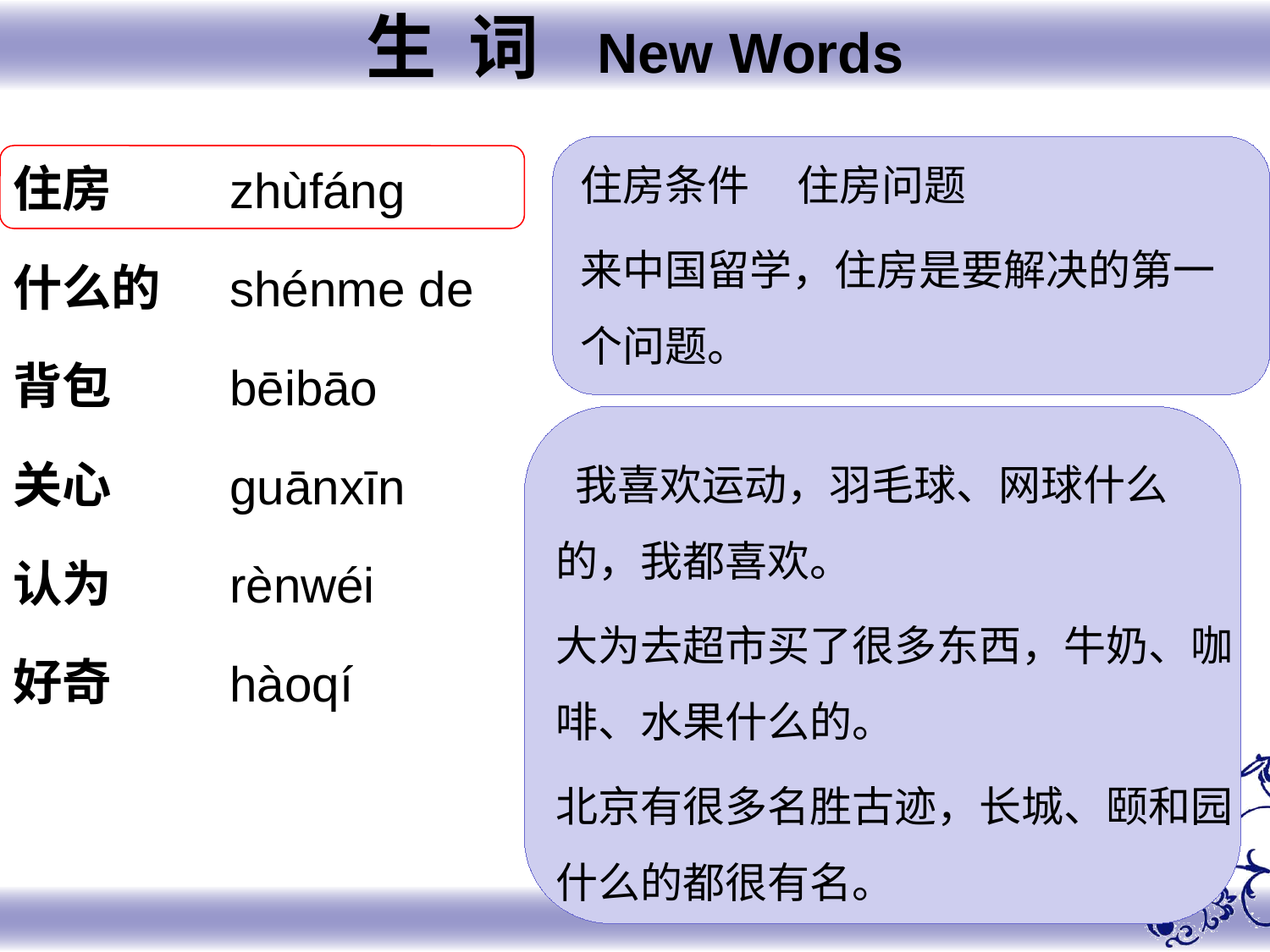

生  词   New Words
住房
什么的
背包
关心
认为
好奇
zhùfáng
shénme de
bēibāo
guānxīn
rènwéi
hàoqí
住房条件     住房问题
来中国留学，住房是要解决的第一个问题。

 我喜欢运动，羽毛球、网球什么的，我都喜欢。
大为去超市买了很多东西，牛奶、咖啡、水果什么的。
北京有很多名胜古迹，长城、颐和园什么的都很有名。